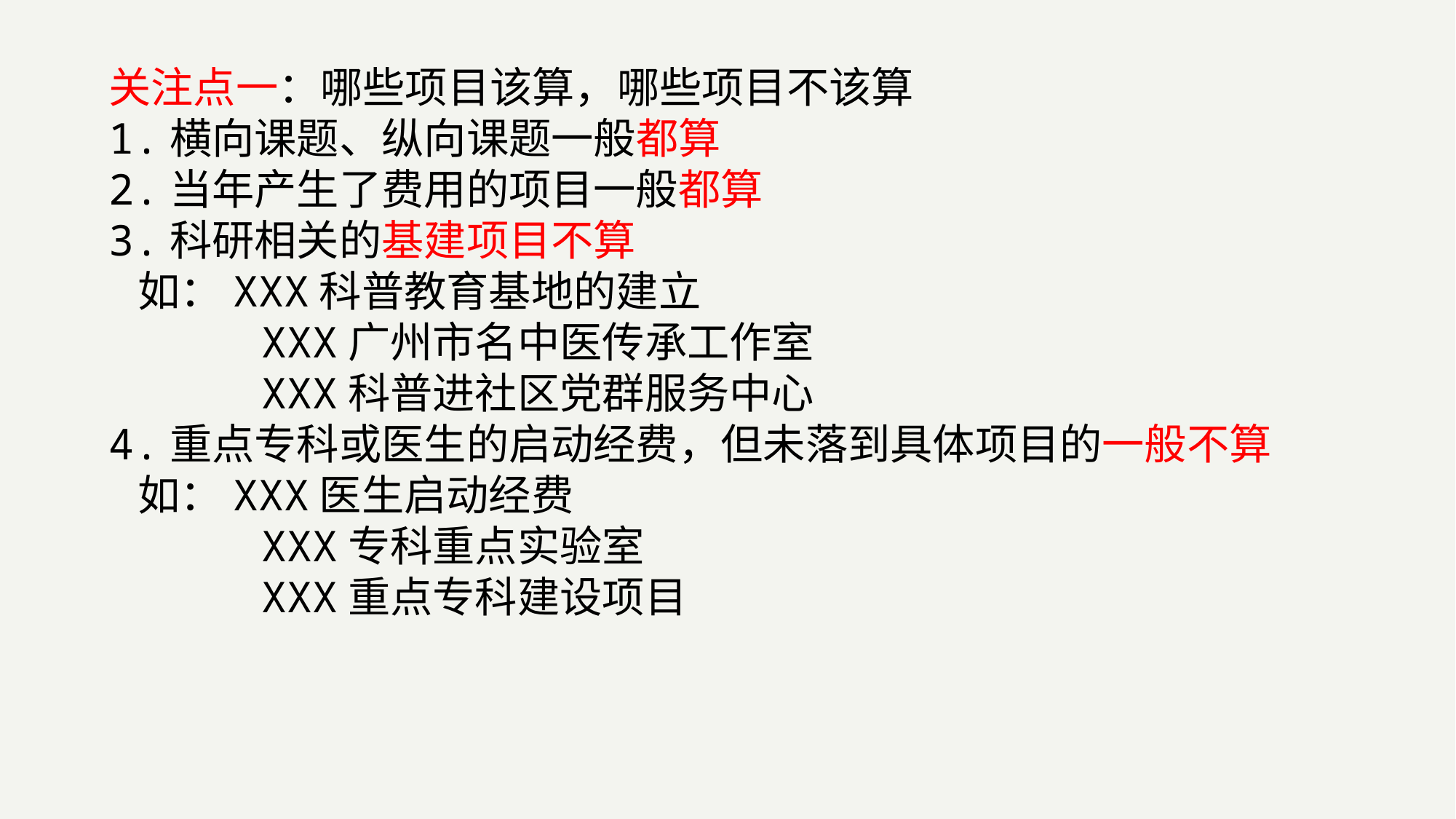

关注点一：哪些项目该算，哪些项目不该算
1.横向课题、纵向课题一般都算
2.当年产生了费用的项目一般都算
3.科研相关的基建项目不算
  如：XXX科普教育基地的建立
      XXX广州市名中医传承工作室
      XXX科普进社区党群服务中心
4.重点专科或医生的启动经费，但未落到具体项目的一般不算
  如：XXX医生启动经费
      XXX专科重点实验室
      XXX重点专科建设项目